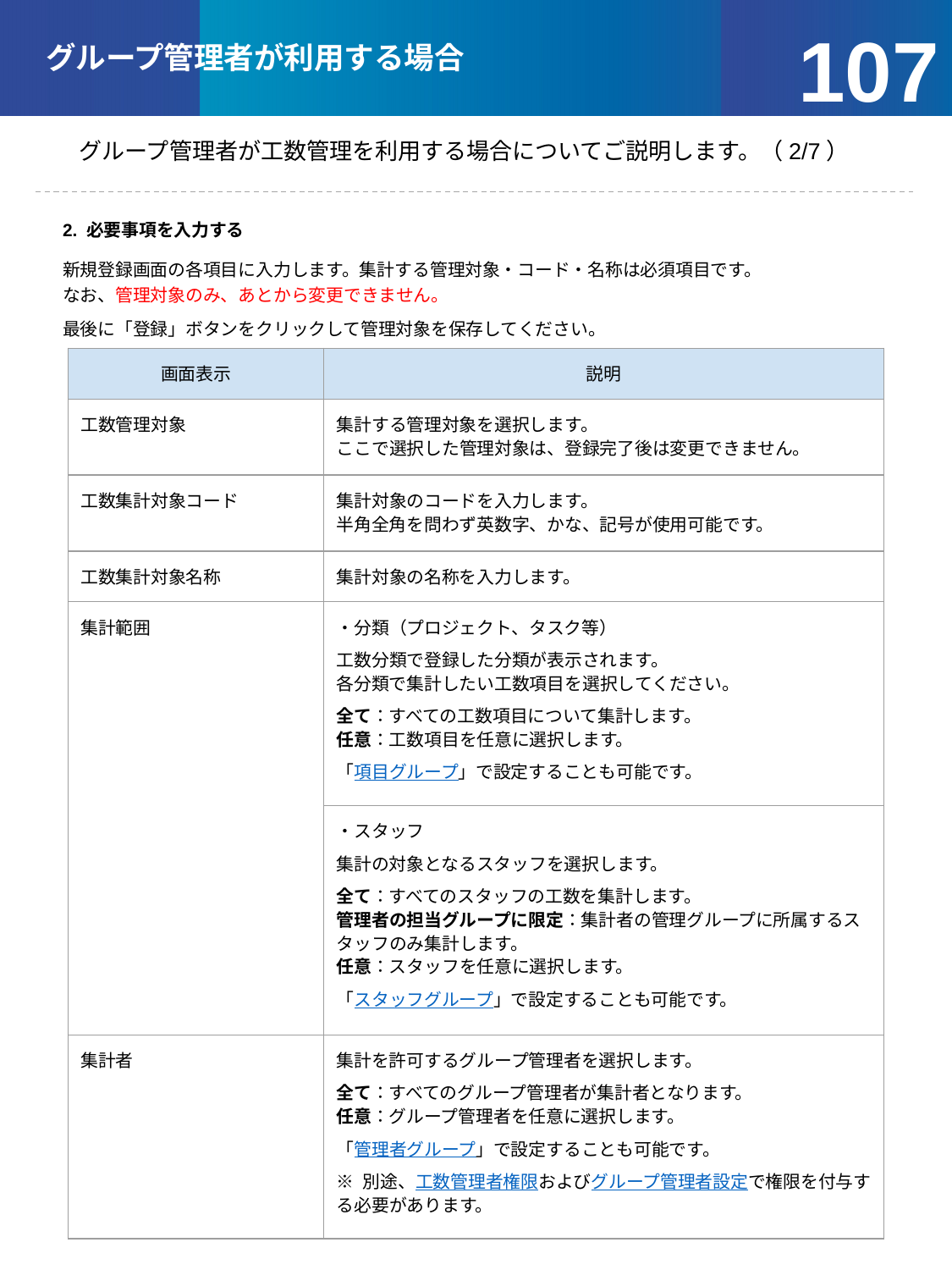

グループ管理者が利用する場合
107
グループ管理者が工数管理を利用する場合についてご説明します。（2/7）
2. 必要事項を入力する
新規登録画面の各項目に入力します。集計する管理対象・コード・名称は必須項目です。
なお、管理対象のみ、あとから変更できません。
最後に「登録」ボタンをクリックして管理対象を保存してください。
| 画面表示 | 説明 |
| --- | --- |
| 工数管理対象 | 集計する管理対象を選択します。 ここで選択した管理対象は、登録完了後は変更できません。 |
| 工数集計対象コード | 集計対象のコードを入力します。 半角全角を問わず英数字、かな、記号が使用可能です。 |
| 工数集計対象名称 | 集計対象の名称を入力します。 |
| 集計範囲 | ・分類（プロジェクト、タスク等） 工数分類で登録した分類が表示されます。 各分類で集計したい工数項目を選択してください。 全て：すべての工数項目について集計します。 任意：工数項目を任意に選択します。 「項目グループ」で設定することも可能です。 |
|  | ・スタッフ 集計の対象となるスタッフを選択します。 全て：すべてのスタッフの工数を集計します。 管理者の担当グループに限定：集計者の管理グループに所属するスタッフのみ集計します。 任意：スタッフを任意に選択します。 「スタッフグループ」で設定することも可能です。 |
| 集計者 | 集計を許可するグループ管理者を選択します。 全て：すべてのグループ管理者が集計者となります。 任意：グループ管理者を任意に選択します。 「管理者グループ」で設定することも可能です。 ※ 別途、工数管理者権限およびグループ管理者設定で権限を付与する必要があります。 |